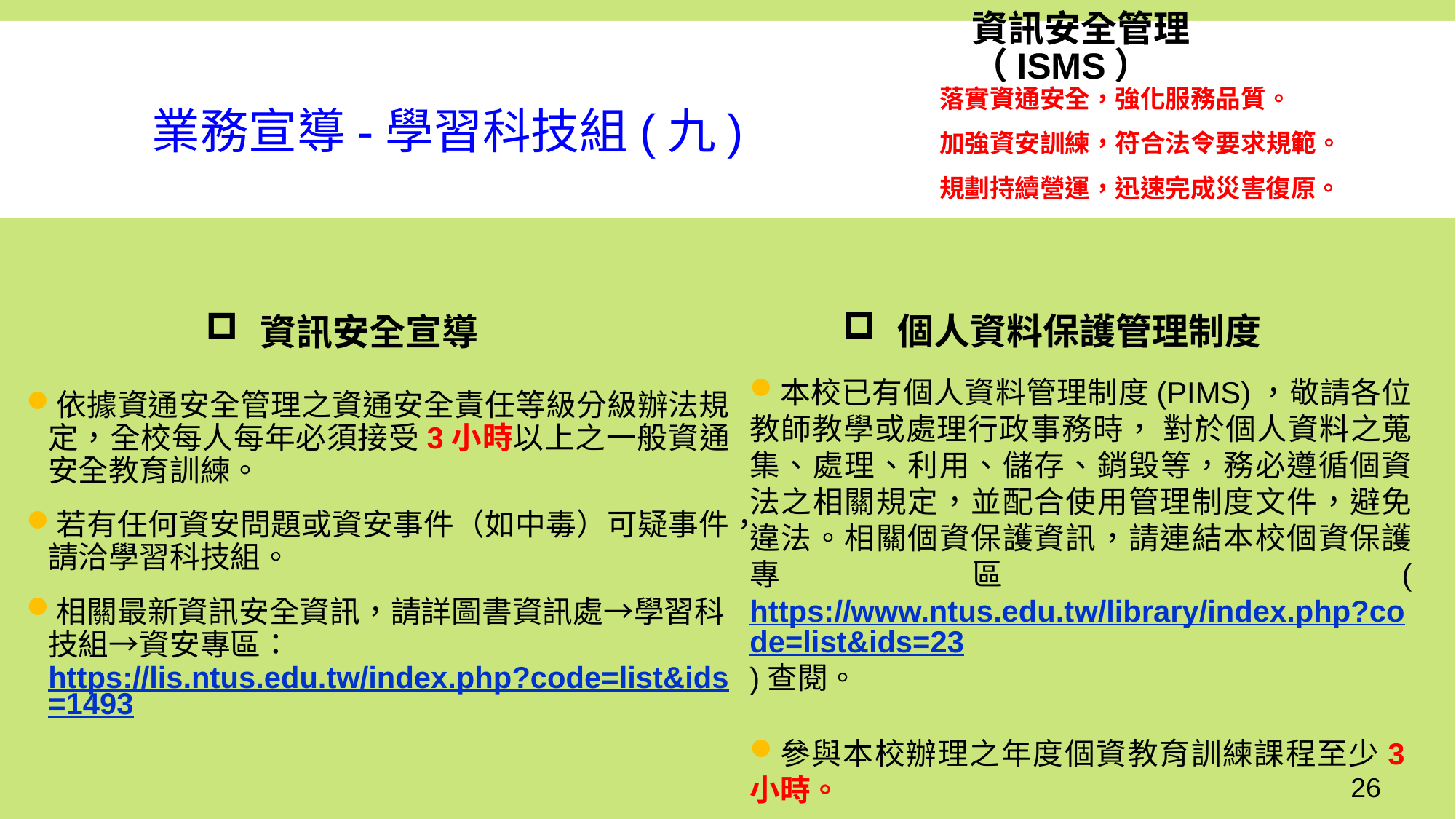

資訊安全管理（isms）
業務宣導-學習科技組(九)
落實資通安全，強化服務品質。
加強資安訓練，符合法令要求規範。
規劃持續營運，迅速完成災害復原。

個人資料保護管理制度
資訊安全宣導
本校已有個人資料管理制度(PIMS)，敬請各位教師教學或處理行政事務時， 對於個人資料之蒐集、處理、利用、儲存、銷毀等，務必遵循個資法之相關規定，並配合使用管理制度文件，避免違法。相關個資保護資訊，請連結本校個資保護專區 (https://www.ntus.edu.tw/library/index.php?code=list&ids=23)查閱。

參與本校辦理之年度個資教育訓練課程至少3小時。
依據資通安全管理之資通安全責任等級分級辦法規定，全校每人每年必須接受3小時以上之一般資通安全教育訓練。
若有任何資安問題或資安事件（如中毒）可疑事件，請洽學習科技組。
相關最新資訊安全資訊，請詳圖書資訊處→學習科技組→資安專區： https://lis.ntus.edu.tw/index.php?code=list&ids=1493
26